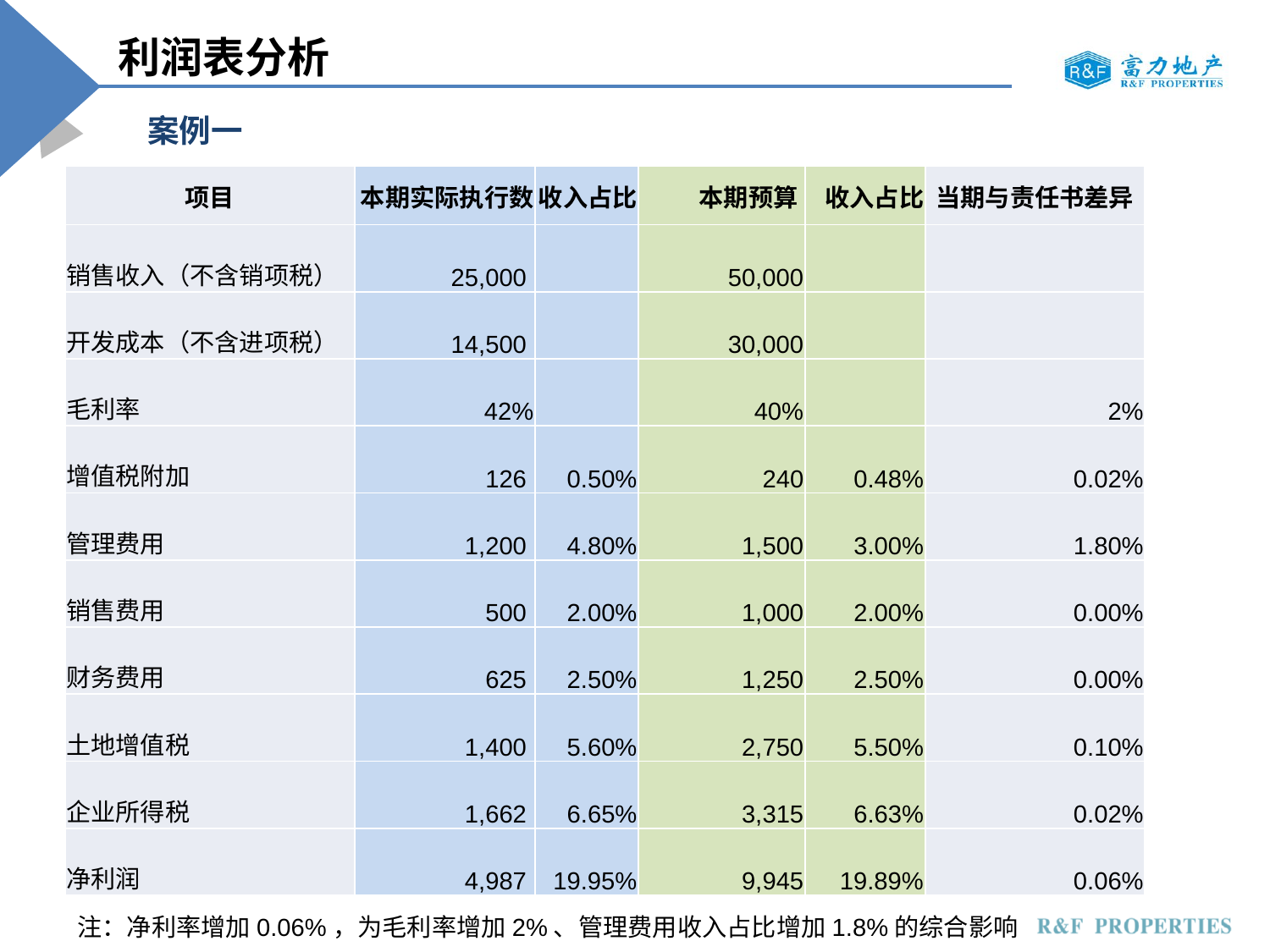

利润表分析
案例一
| 项目 | 本期实际执行数 | 收入占比 | 本期预算 | 收入占比 | 当期与责任书差异 |
| --- | --- | --- | --- | --- | --- |
| 销售收入（不含销项税） | 25,000 |  | 50,000 |  |  |
| 开发成本（不含进项税） | 14,500 |  | 30,000 |  |  |
| 毛利率 | 42% |  | 40% |  | 2% |
| 增值税附加 | 126 | 0.50% | 240 | 0.48% | 0.02% |
| 管理费用 | 1,200 | 4.80% | 1,500 | 3.00% | 1.80% |
| 销售费用 | 500 | 2.00% | 1,000 | 2.00% | 0.00% |
| 财务费用 | 625 | 2.50% | 1,250 | 2.50% | 0.00% |
| 土地增值税 | 1,400 | 5.60% | 2,750 | 5.50% | 0.10% |
| 企业所得税 | 1,662 | 6.65% | 3,315 | 6.63% | 0.02% |
| 净利润 | 4,987 | 19.95% | 9,945 | 19.89% | 0.06% |
注：净利率增加0.06%，为毛利率增加2%、管理费用收入占比增加1.8%的综合影响